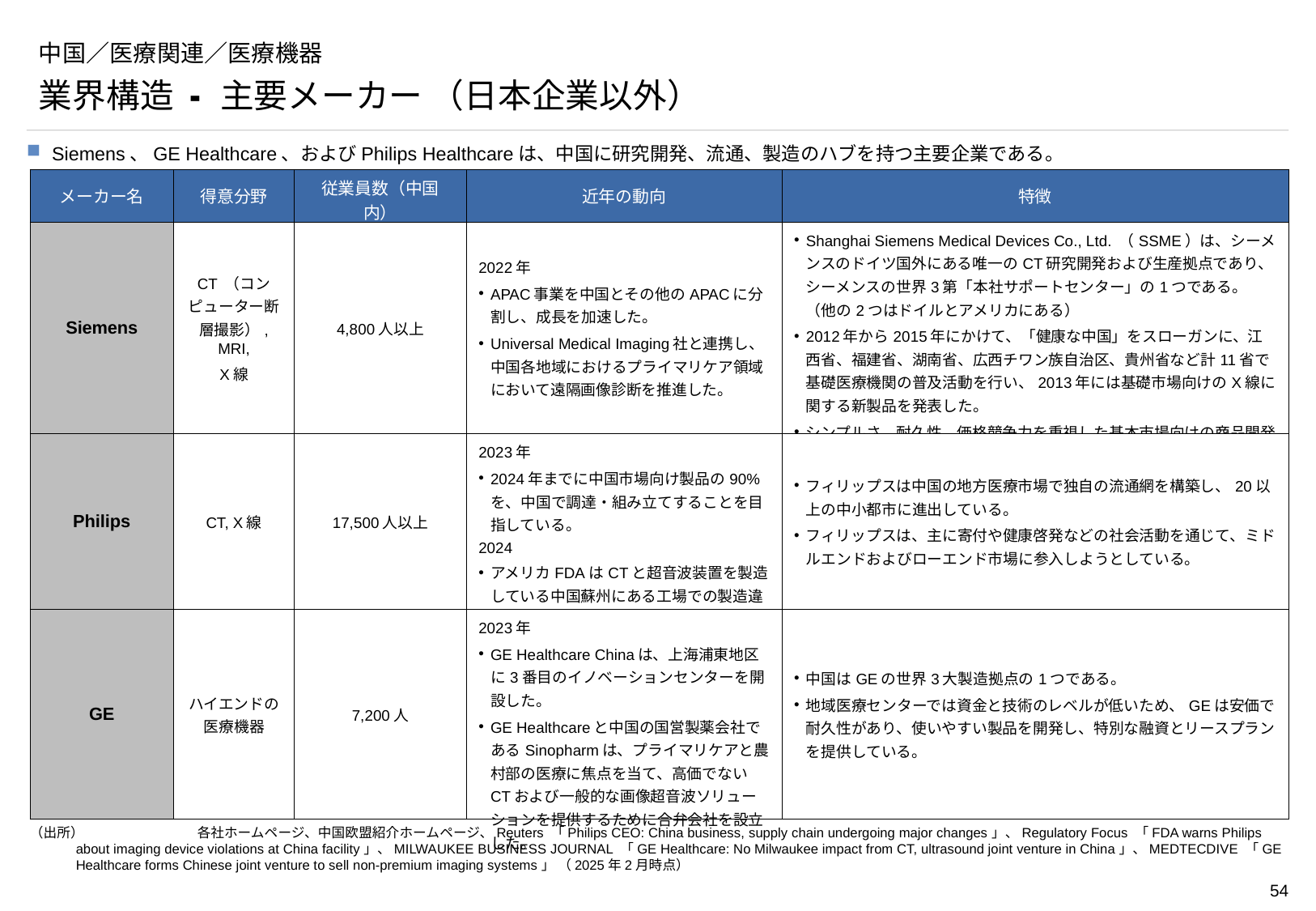

# 中国／医療関連／医療機器
業界構造 - 主要メーカー （日本企業以外）
Siemens、GE Healthcare、およびPhilips Healthcareは、中国に研究開発、流通、製造のハブを持つ主要企業である。
| メーカー名 | 得意分野 | 従業員数（中国内） | 近年の動向 | 特徴 |
| --- | --- | --- | --- | --- |
| Siemens | CT （コンピューター断層撮影）, MRI, X線 | 4,800人以上 | 2022年 APAC事業を中国とその他のAPACに分割し、成長を加速した。 Universal Medical Imaging社と連携し、中国各地域におけるプライマリケア領域において遠隔画像診断を推進した。 | Shanghai Siemens Medical Devices Co., Ltd. （SSME）は、シーメンスのドイツ国外にある唯一のCT研究開発および生産拠点であり、シーメンスの世界3第「本社サポートセンター」の1つである。（他の2つはドイルとアメリカにある） 2012年から2015年にかけて、「健康な中国」をスローガンに、江西省、福建省、湖南省、広西チワン族自治区、貴州省など計11省で基礎医療機関の普及活動を行い、2013年には基礎市場向けのX線に関する新製品を発表した。 シンプルさ、耐久性、価格競争力を重視した基本市場向けの商品開発を強化し、引き続き中小都市を顧客として戦略的に展開している。 |
| Philips | CT, X線 | 17,500人以上 | 2023年 2024年までに中国市場向け製品の90%を、中国で調達・組み立てすることを目指している。 2024 アメリカFDAはCTと超音波装置を製造している中国蘇州にある工場での製造違反について同社に警告した。 | フィリップスは中国の地方医療市場で独自の流通網を構築し、20以上の中小都市に進出している。 フィリップスは、主に寄付や健康啓発などの社会活動を通じて、ミドルエンドおよびローエンド市場に参入しようとしている。 |
| GE | ハイエンドの医療機器 | 7,200人 | 2023年 GE Healthcare Chinaは、上海浦東地区に3番目のイノベーションセンターを開設した。 GE Healthcareと中国の国営製薬会社であるSinopharmは、プライマリケアと農村部の医療に焦点を当て、高価でないCTおよび一般的な画像超音波ソリューションを提供するために合弁会社を設立した。 | 中国はGEの世界3大製造拠点の1つである。 地域医療センターでは資金と技術のレベルが低いため、GEは安価で耐久性があり、使いやすい製品を開発し、特別な融資とリースプランを提供している。 |
（出所）	各社ホームページ、中国欧盟紹介ホームページ、Reuters 「Philips CEO: China business, supply chain undergoing major changes」、Regulatory Focus 「FDA warns Philips about imaging device violations at China facility」、MILWAUKEE BUSINESS JOURNAL 「GE Healthcare: No Milwaukee impact from CT, ultrasound joint venture in China」、MEDTECDIVE 「GE Healthcare forms Chinese joint venture to sell non-premium imaging systems」 （2025年2月時点）